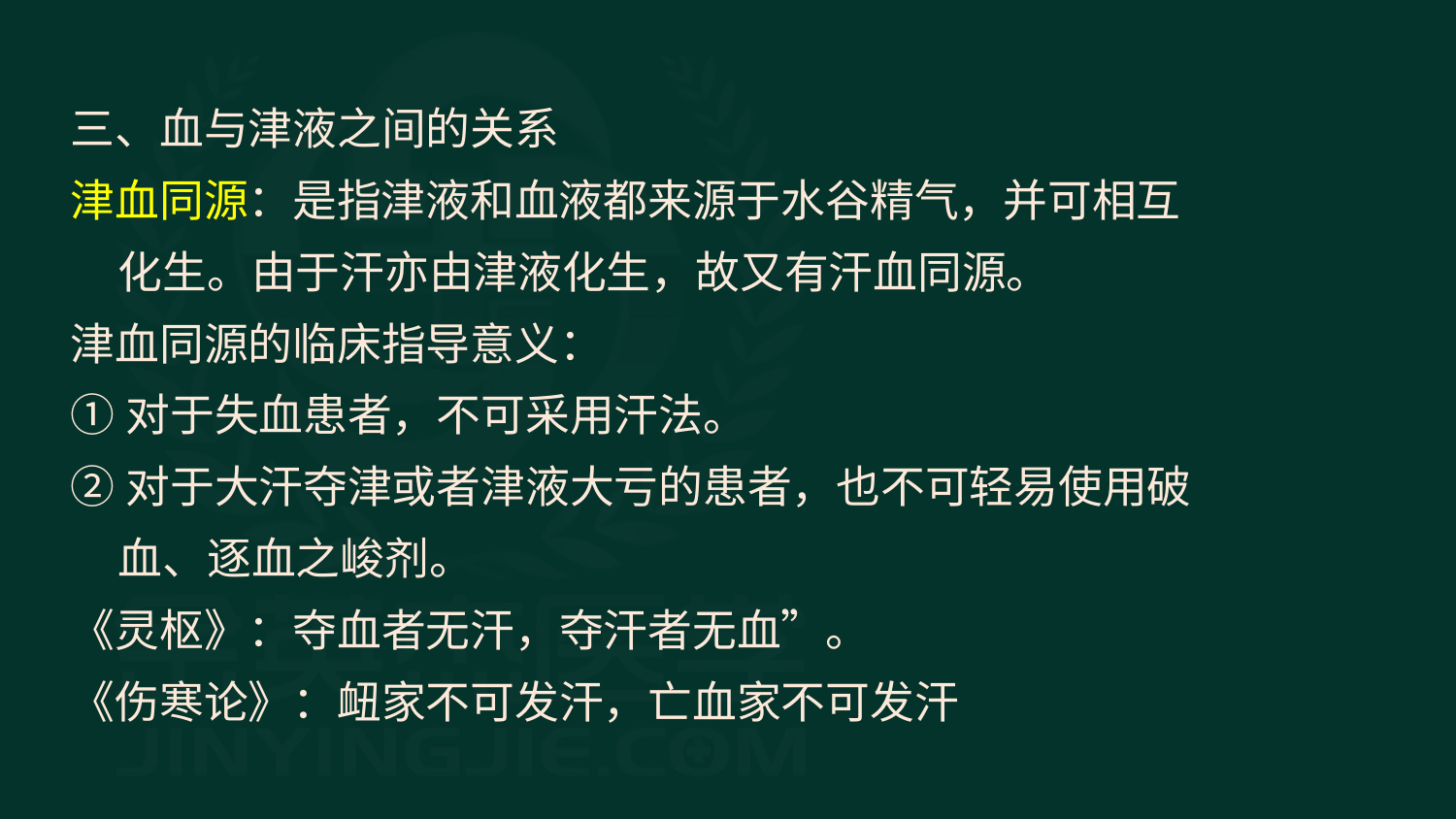

三、血与津液之间的关系
津血同源：是指津液和血液都来源于水谷精气，并可相互化生。由于汗亦由津液化生，故又有汗血同源。
津血同源的临床指导意义：
①对于失血患者，不可采用汗法。
②对于大汗夺津或者津液大亏的患者，也不可轻易使用破血、逐血之峻剂。
《灵枢》：夺血者无汗，夺汗者无血”。
《伤寒论》：衄家不可发汗，亡血家不可发汗